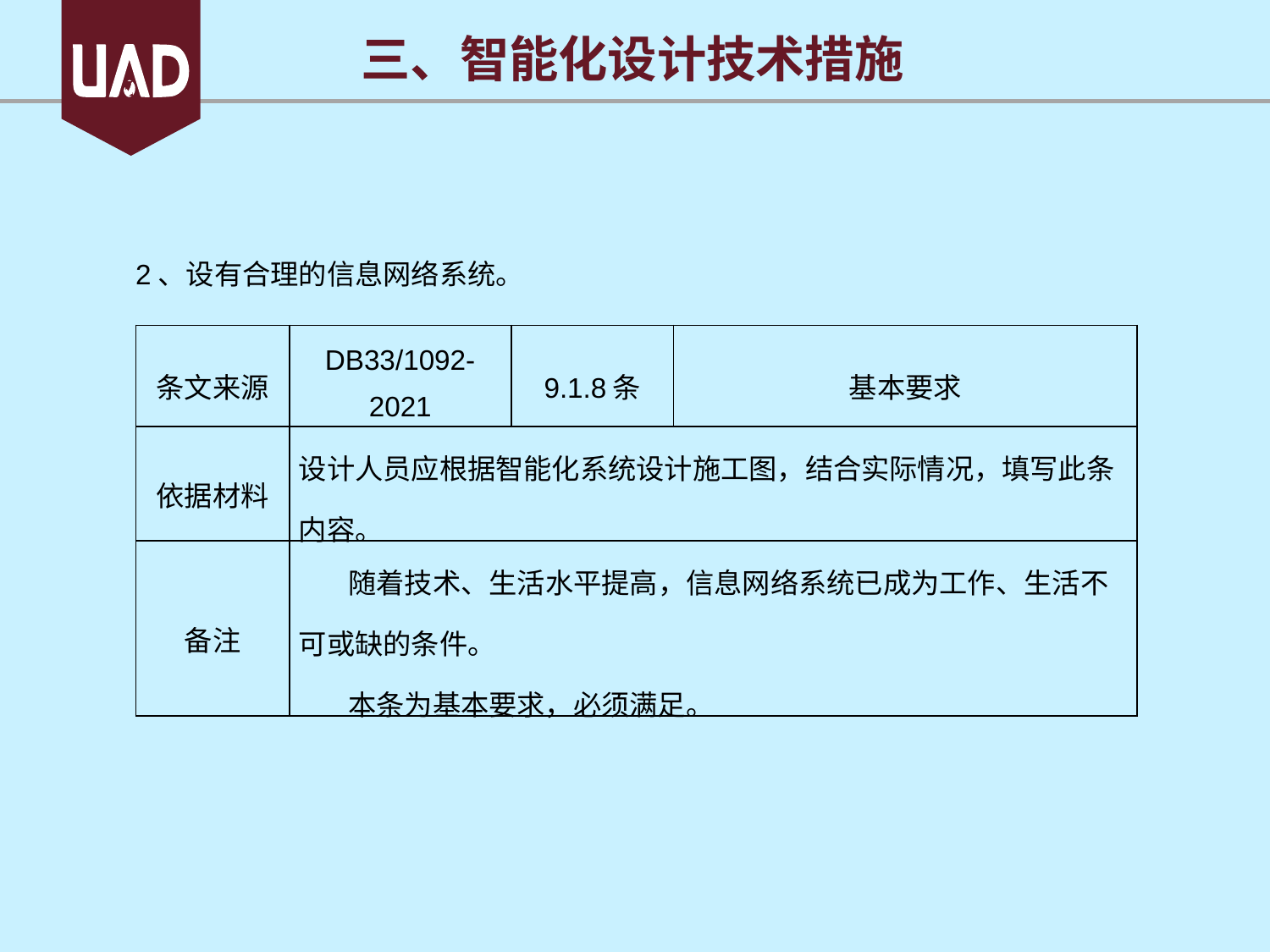

三、智能化设计技术措施
2、设有合理的信息网络系统。
| 条文来源 | DB33/1092-2021 | 9.1.8条 | 基本要求 |
| --- | --- | --- | --- |
| 依据材料 | 设计人员应根据智能化系统设计施工图，结合实际情况，填写此条内容。 |  |  |
| 备注 | 随着技术、生活水平提高，信息网络系统已成为工作、生活不可或缺的条件。 本条为基本要求，必须满足。 |  |  |